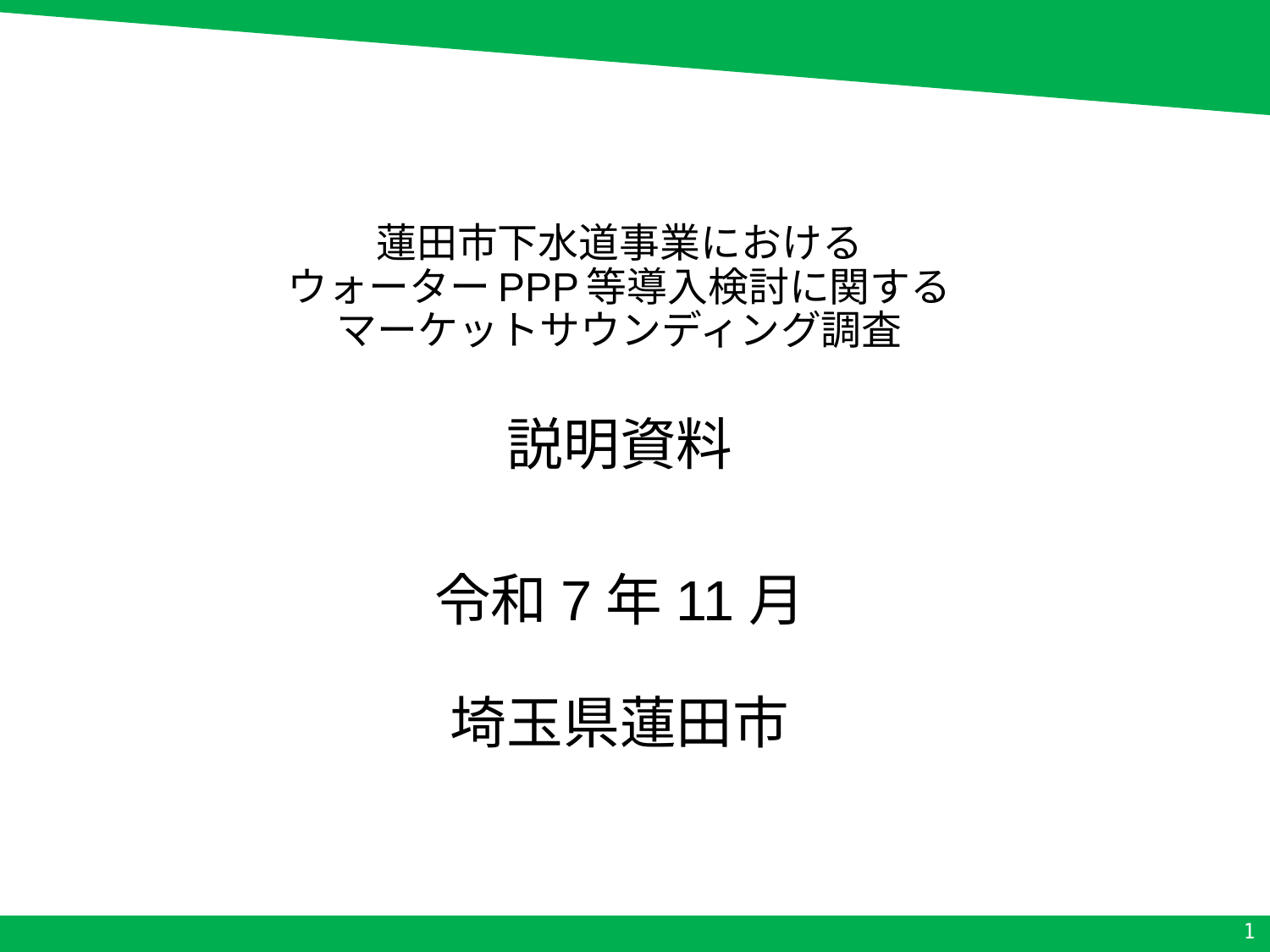

# 蓮田市下水道事業における ウォーターPPP等導入検討に関する マーケットサウンディング調査
説明資料
令和7年11月

埼玉県蓮田市
1